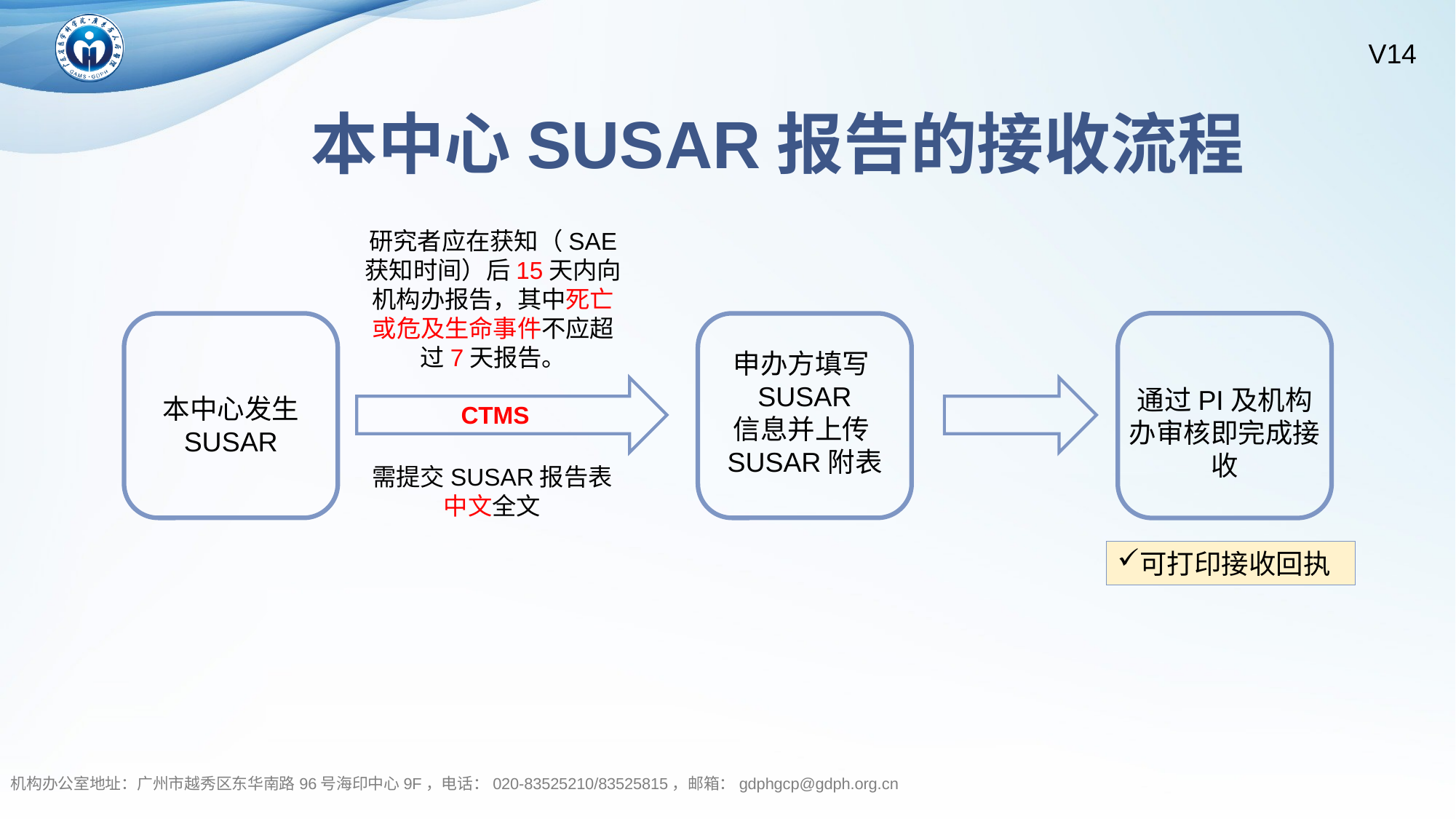

本中心SUSAR报告的接收流程
研究者应在获知（SAE
获知时间）后15天内向
机构办报告，其中死亡
或危及生命事件不应超
过7天报告。

通过PI及机构办审核即完成接收

本中心发生
SUSAR

申办方填写SUSAR
信息并上传SUSAR附表

     CTMS
需提交SUSAR报告表
中文全文
可打印接收回执
机构办公室地址：广州市越秀区东华南路96号海印中心9F，电话：020-83525210/83525815，邮箱：gdphgcp@gdph.org.cn
37